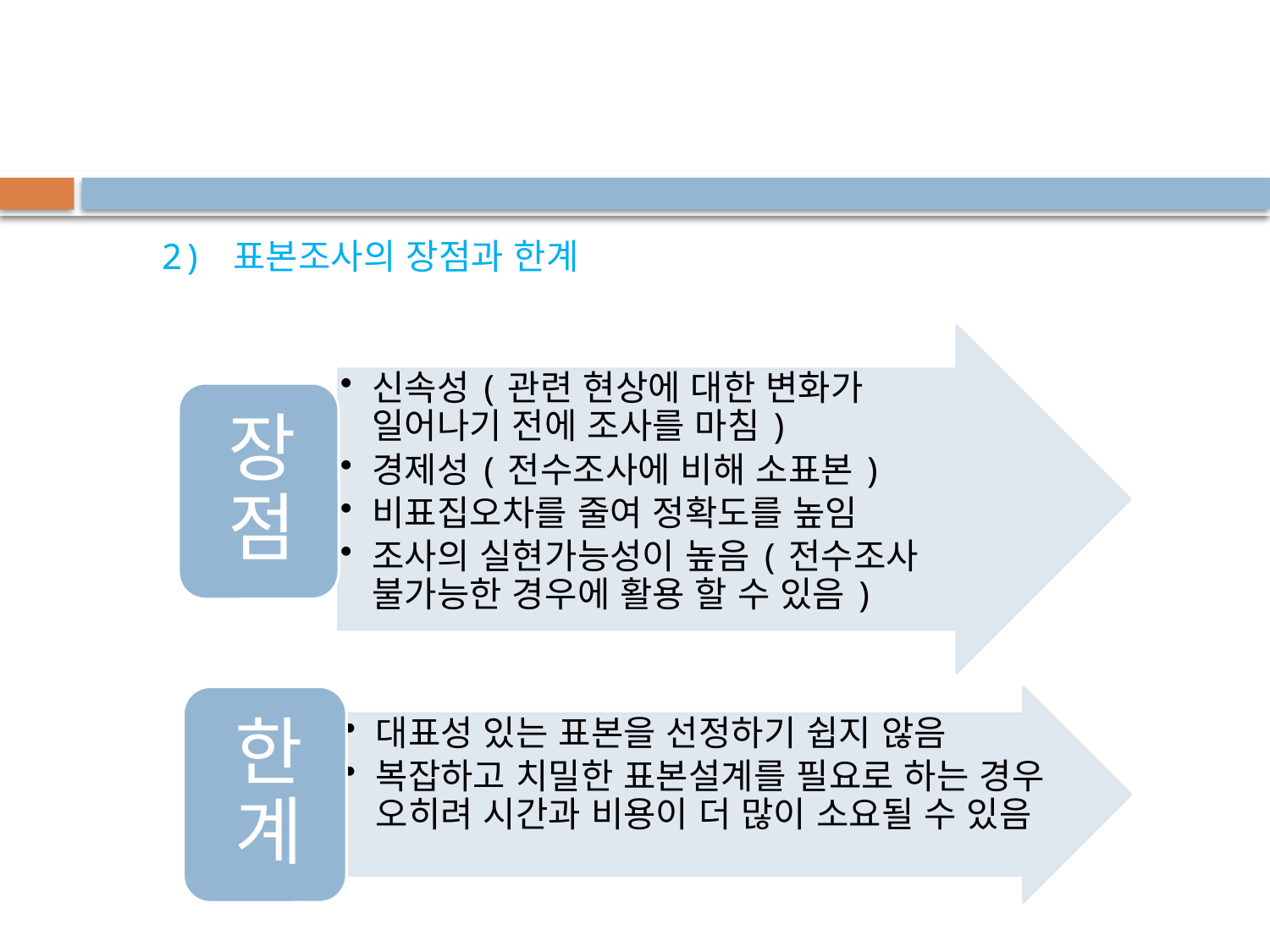

2) 표본조사의 장점과 한계

신속성(관련 현상에 대한 변화가 일어나기 전에 조사를 마침)
경제성(전수조사에 비해 소표본)
비표집오차를 줄여 정확도를 높임
조사의 실현가능성이 높음(전수조사 불가능한 경우에 활용 할 수 있음)

장점
대표성 있는 표본을 선정하기 쉽지 않음
복잡하고 치밀한 표본설계를 필요로 하는 경우 오히려 시간과 비용이 더 많이 소요될 수 있음
한계